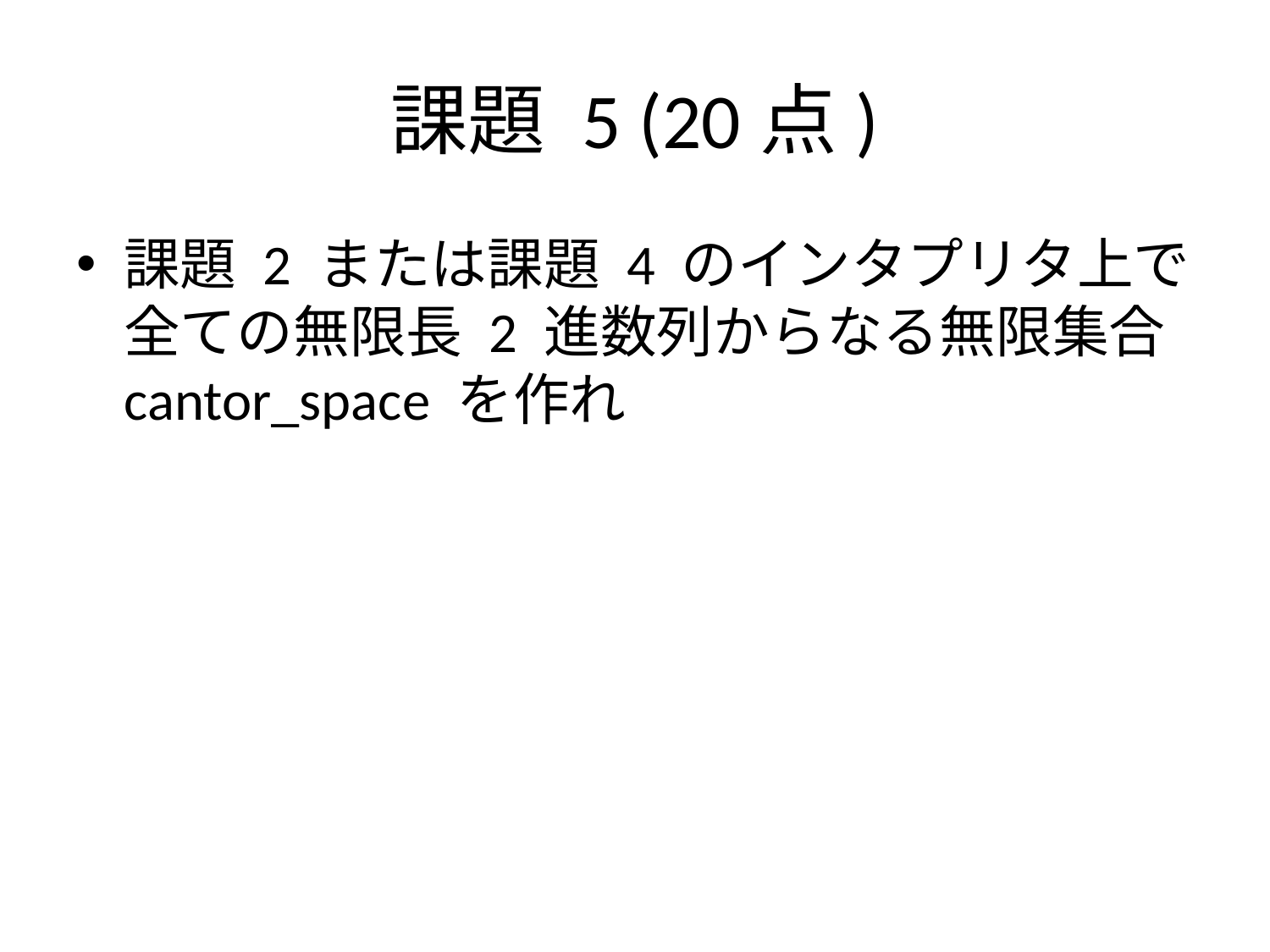

# 課題 5 (20点)
課題 2 または課題 4 のインタプリタ上で
全ての無限長 2 進数列からなる無限集合
cantor_space を作れ